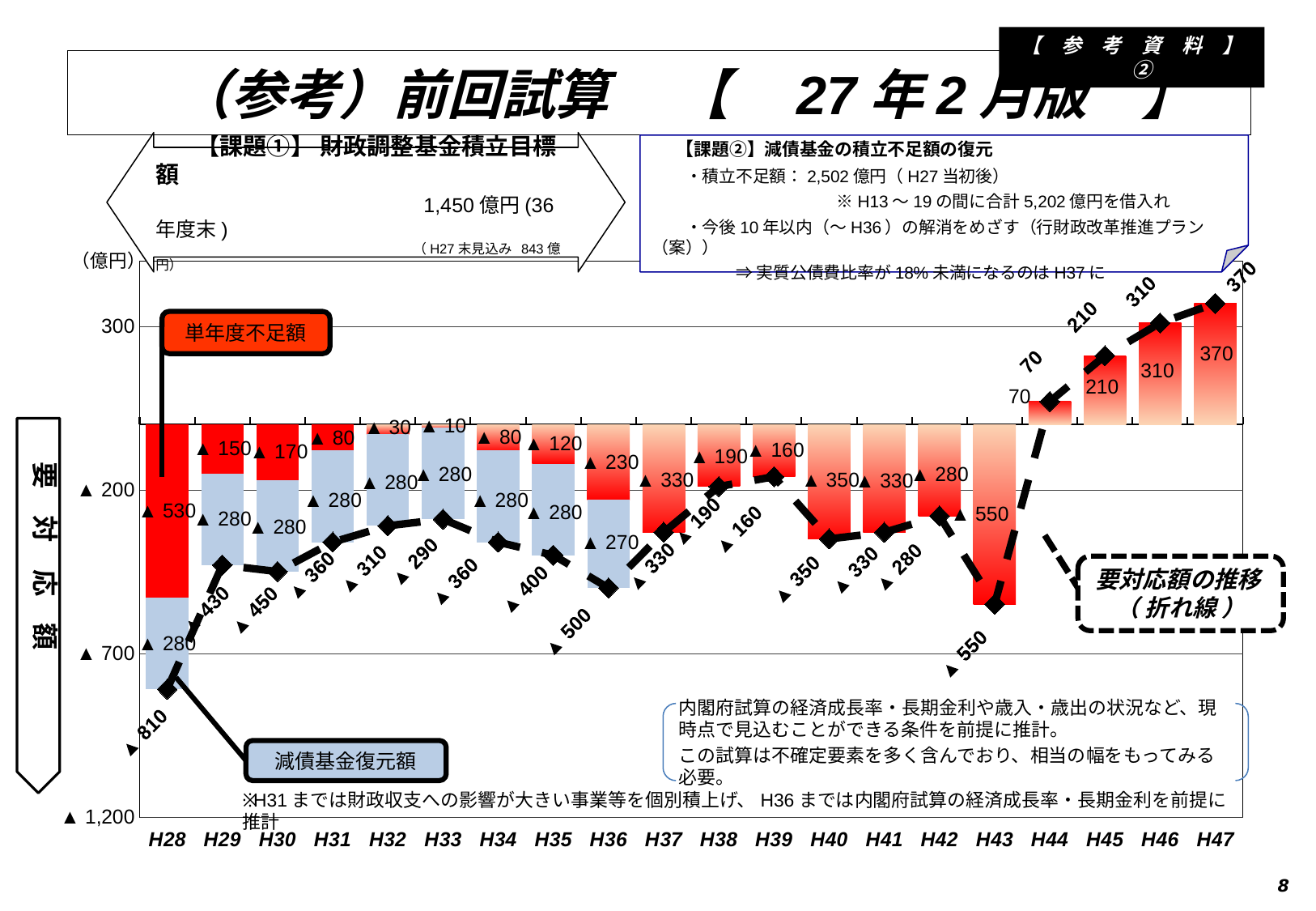

【　参　考　資　料　】　②
# （参考）前回試算　 【　27年2月版　】
　　【課題①】 財政調整基金積立目標額
　　　　　　　　　　　　　1,450億円(36年度末)
　　　　　　　　　　　　　　　　　　　（H27末見込み  843億円）

　【課題②】減債基金の積立不足額の復元
　　・積立不足額：2,502億円（H27当初後）
　　　　　　　　　　　※H13～19の間に合計5,202億円を借入れ
　　・今後10年以内（～H36）の解消をめざす（行財政改革推進プラン（案））
　　　　　⇒ 実質公債費比率が18%未満になるのはH37に

### Chart

| Category |  |  |  |
|---|---|---|---|
| H28 | -530.0 | -280.0 | -810.0 |
| H29 | -150.0 | -280.0 | -430.0 |
| H30 | -170.0 | -280.0 | -450.0 |
| H31 | -80.0 | -280.0 | -360.0 |
| H32 | -30.0 | -280.0 | -310.0 |
| H33 | -10.0 | -280.0 | -290.0 |
| H34 | -80.0 | -280.0 | -360.0 |
| H35 | -120.0 | -280.0 | -400.0 |
| H36 | -230.0 | -270.0 | -500.0 |
| H37 | -330.0 | None | -330.0 |
| H38 | -190.0 | None | -190.0 |
| H39 | -160.0 | None | -160.0 |
| H40 | -350.0 | None | -350.0 |
| H41 | -330.0 | None | -330.0 |
| H42 | -280.0 | None | -280.0 |
| H43 | -550.0 | None | -550.0 |
| H44 | 70.0 | None | 70.0 |
| H45 | 210.0 | None | 210.0 |
| H46 | 310.0 | None | 310.0 |
| H47 | 370.0 | None | 370.0 |
単年度不足額
要　対　応　額
要対応額の推移
（ 折れ線 ）

内閣府試算の経済成長率・長期金利や歳入・歳出の状況など、現時点で見込むことができる条件を前提に推計。
この試算は不確定要素を多く含んでおり、相当の幅をもってみる必要。
減債基金復元額
※H31までは財政収支への影響が大きい事業等を個別積上げ、H36までは内閣府試算の経済成長率・長期金利を前提に推計
8